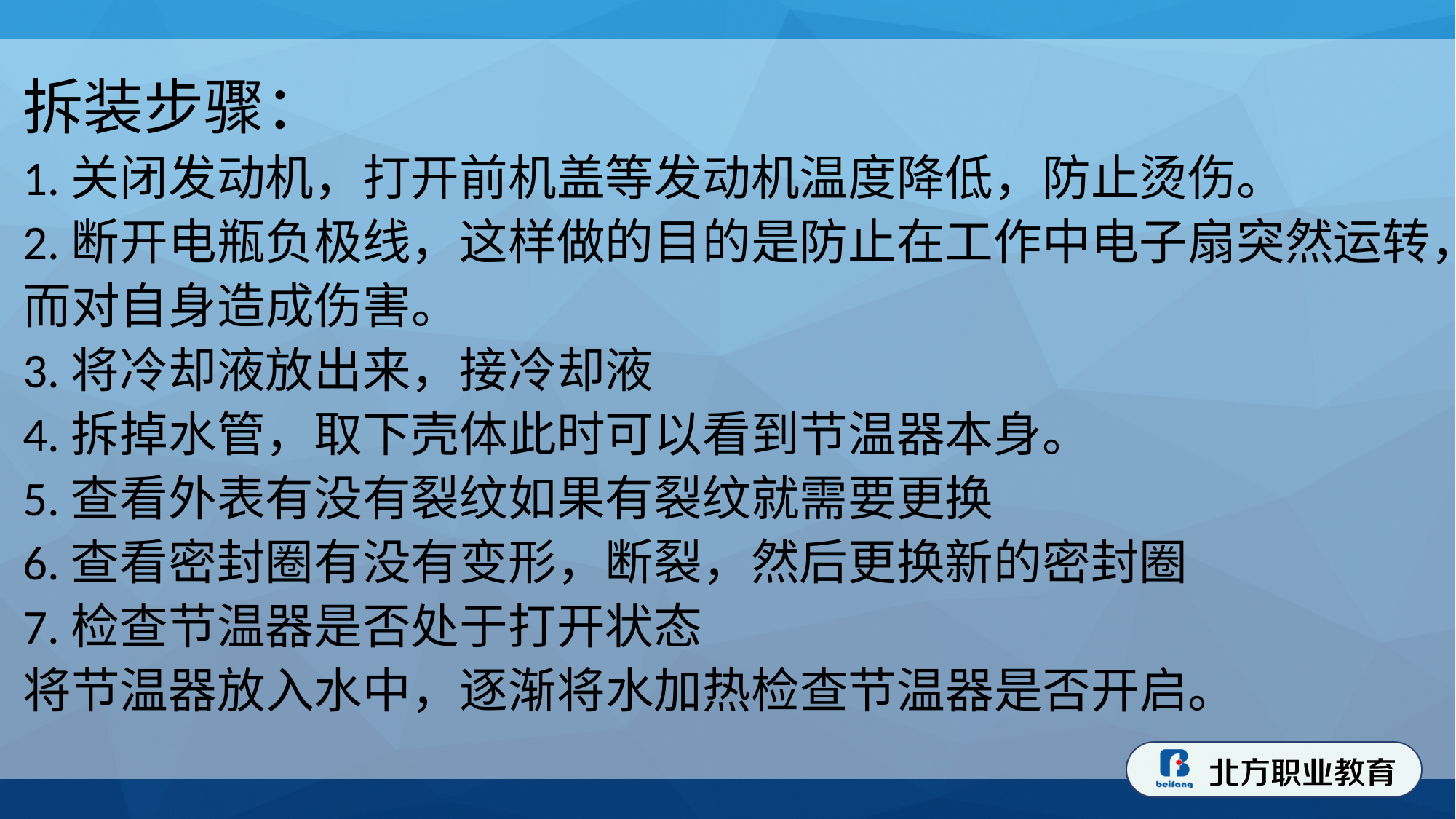

拆装步骤：
1.关闭发动机，打开前机盖等发动机温度降低，防止烫伤。
2.断开电瓶负极线，这样做的目的是防止在工作中电子扇突然运转，而对自身造成伤害。
3.将冷却液放出来，接冷却液
4.拆掉水管，取下壳体此时可以看到节温器本身。
5.查看外表有没有裂纹如果有裂纹就需要更换
6.查看密封圈有没有变形，断裂，然后更换新的密封圈
7.检查节温器是否处于打开状态
将节温器放入水中，逐渐将水加热检查节温器是否开启。